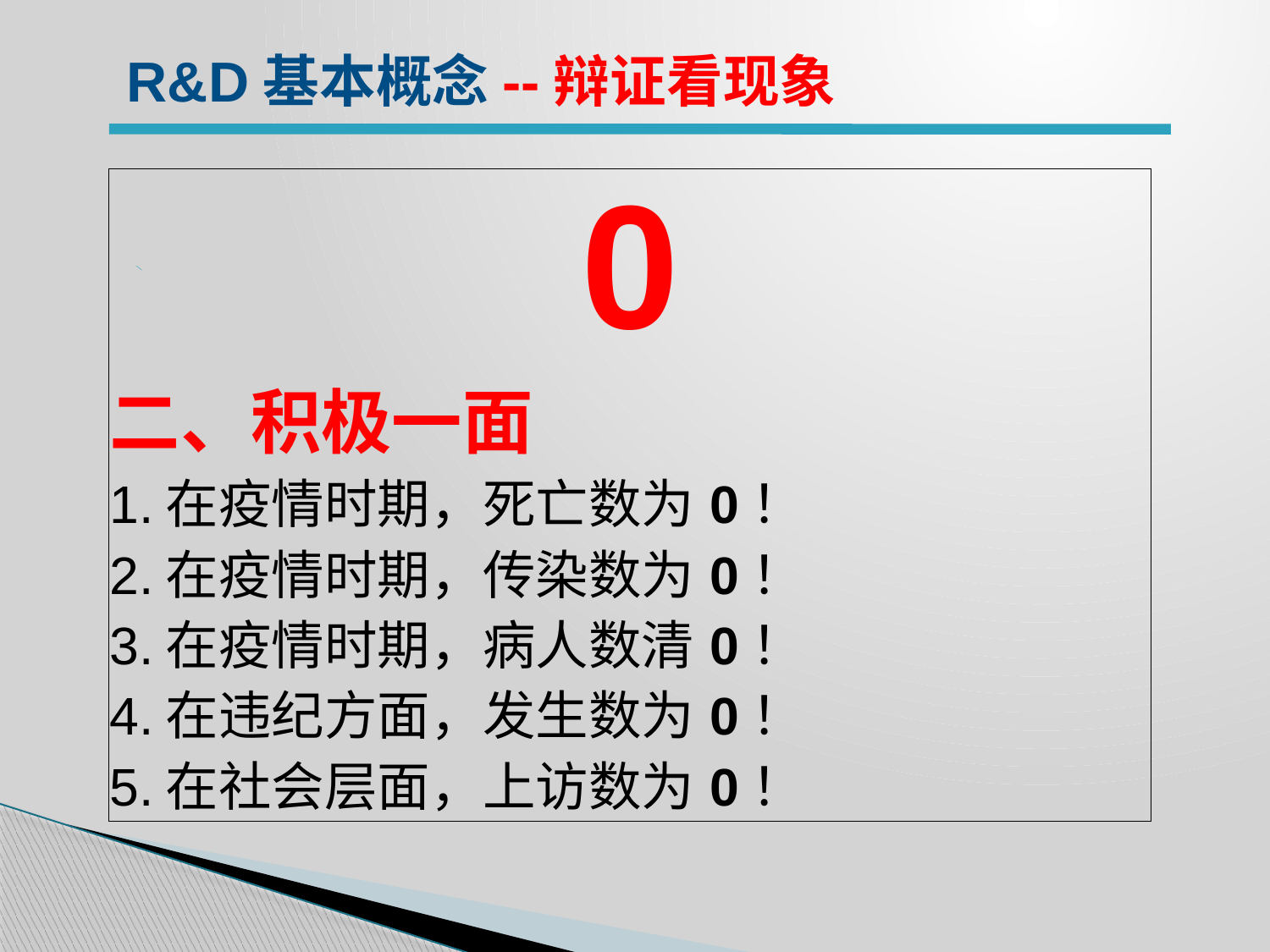

R&D基本概念--辩证看现象
| 0 二、积极一面 1.在疫情时期，死亡数为0！ 2.在疫情时期，传染数为0！ 3.在疫情时期，病人数清0！ 4.在违纪方面，发生数为0！ 5.在社会层面，上访数为0！ |
| --- |